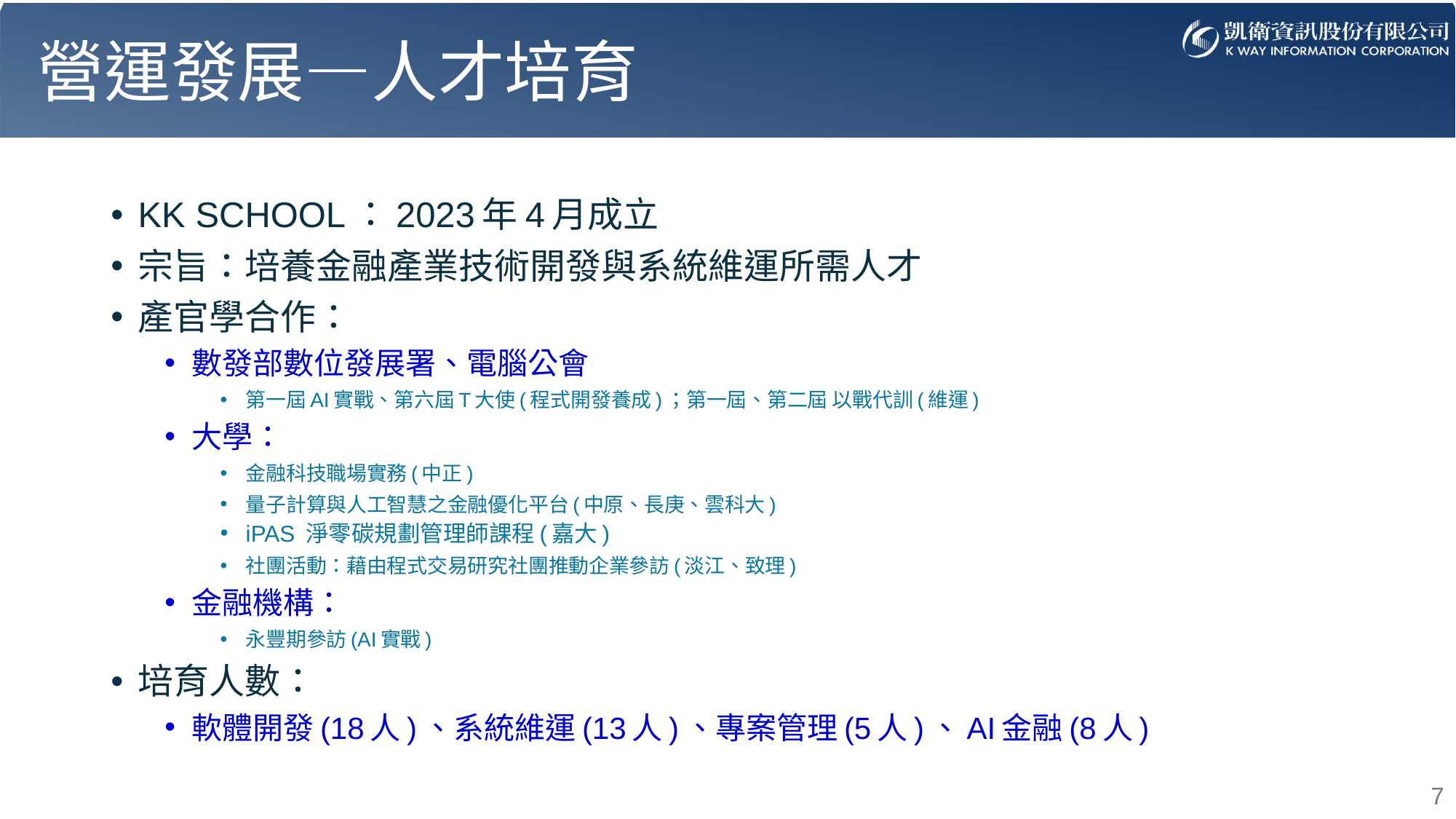

# 營運發展—人才培育
KK SCHOOL：2023年4月成立
宗旨：培養金融產業技術開發與系統維運所需人才
產官學合作：
數發部數位發展署、電腦公會
第一屆AI實戰、第六屆T大使(程式開發養成)；第一屆、第二屆 以戰代訓(維運)
大學：
金融科技職場實務(中正)
量子計算與人工智慧之金融優化平台(中原、長庚、雲科大)
iPAS 淨零碳規劃管理師課程(嘉大)
社團活動：藉由程式交易研究社團推動企業參訪(淡江、致理)
金融機構：
永豐期參訪(AI實戰)
培育人數：
軟體開發(18人)、系統維運(13人)、專案管理(5人)、AI金融(8人)

7